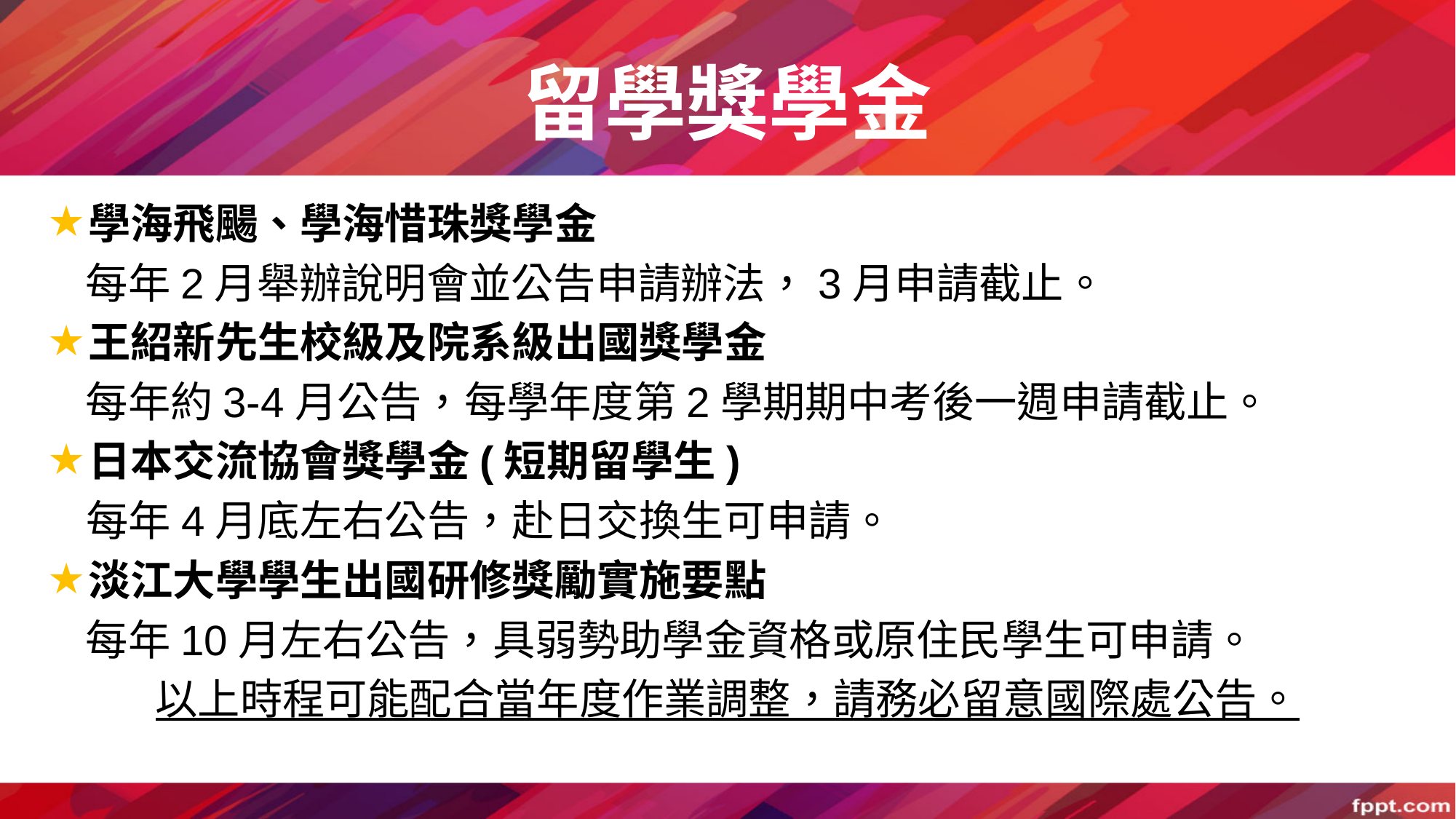

# 留學獎學金
學海飛颺、學海惜珠獎學金
   每年2月舉辦說明會並公告申請辦法，3月申請截止。
王紹新先生校級及院系級出國獎學金
   每年約3-4月公告，每學年度第2學期期中考後一週申請截止。
日本交流協會獎學金(短期留學生)
   每年4月底左右公告，赴日交換生可申請。
淡江大學學生出國研修獎勵實施要點
   每年10月左右公告，具弱勢助學金資格或原住民學生可申請。
以上時程可能配合當年度作業調整，請務必留意國際處公告。